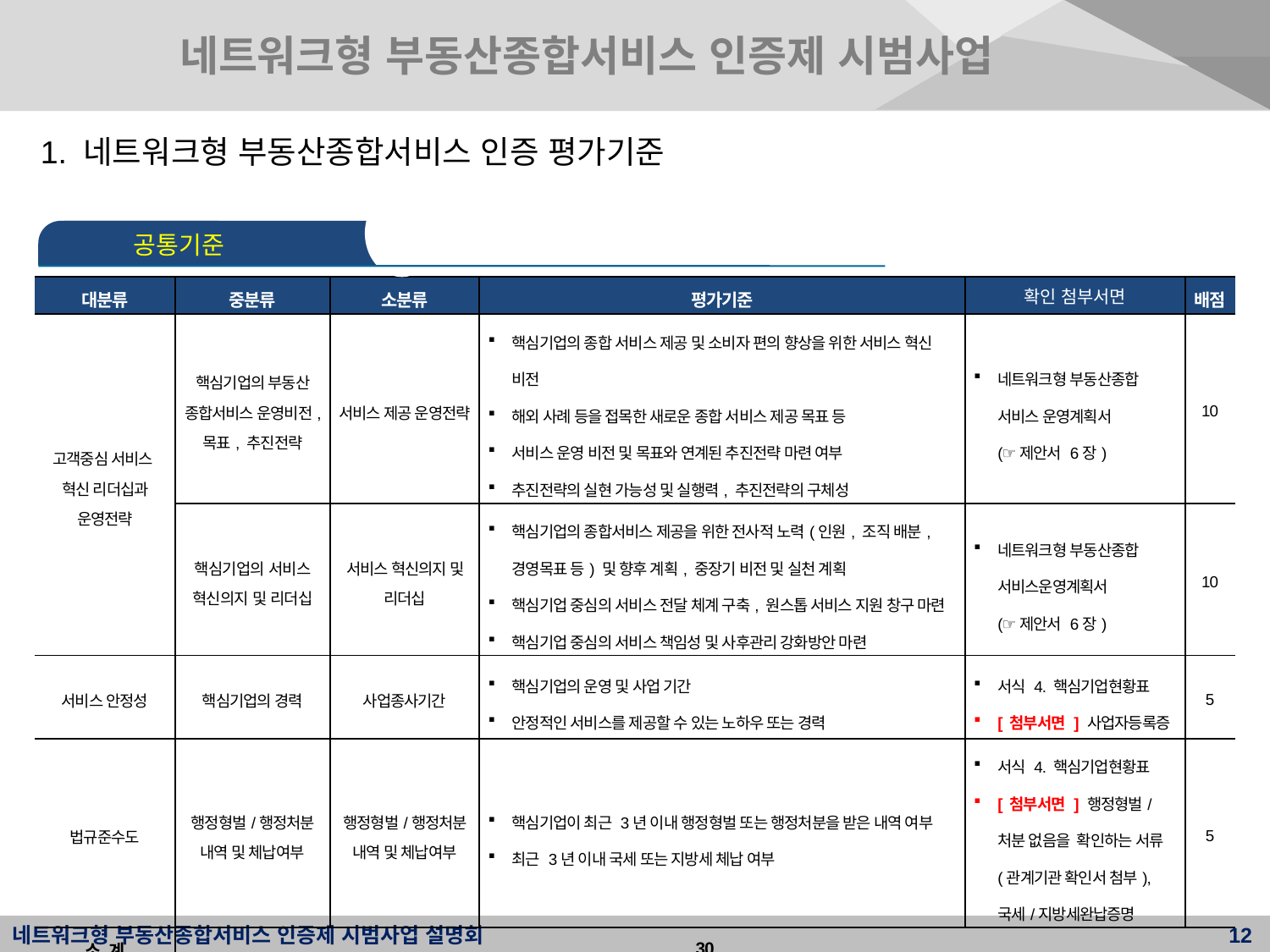

네트워크형 부동산종합서비스 인증제 시범사업
1. 네트워크형 부동산종합서비스 인증 평가기준

공통기준

| 대분류 | 중분류 | 소분류 | 평가기준 | 확인 첨부서면 | 배점 |
| --- | --- | --- | --- | --- | --- |
| 고객중심 서비스 혁신 리더십과 운영전략 | 핵심기업의 부동산 종합서비스 운영비전, 목표, 추진전략 | 서비스 제공 운영전략 | 핵심기업의 종합 서비스 제공 및 소비자 편의 향상을 위한 서비스 혁신 비전 해외 사례 등을 접목한 새로운 종합 서비스 제공 목표 등 서비스 운영 비전 및 목표와 연계된 추진전략 마련 여부 추진전략의 실현 가능성 및 실행력, 추진전략의 구체성 | 네트워크형 부동산종합 서비스 운영계획서 (☞제안서 6장) | 10 |
|  | 핵심기업의 서비스 혁신의지 및 리더십 | 서비스 혁신의지 및 리더십 | 핵심기업의 종합서비스 제공을 위한 전사적 노력(인원, 조직 배분, 경영목표 등) 및 향후 계획, 중장기 비전 및 실천 계획 핵심기업 중심의 서비스 전달 체계 구축, 원스톱 서비스 지원 창구 마련 핵심기업 중심의 서비스 책임성 및 사후관리 강화방안 마련 | 네트워크형 부동산종합 서비스운영계획서 (☞제안서 6장) | 10 |
| 서비스 안정성 | 핵심기업의 경력 | 사업종사기간 | 핵심기업의 운영 및 사업 기간 안정적인 서비스를 제공할 수 있는 노하우 또는 경력 | 서식 4. 핵심기업현황표 [ 첨부서면 ] 사업자등록증 | 5 |
| 법규준수도 | 행정형벌/행정처분 내역 및 체납여부 | 행정형벌/행정처분 내역 및 체납여부 | 핵심기업이 최근 3년 이내 행정형벌 또는 행정처분을 받은 내역 여부 최근 3년 이내 국세 또는 지방세 체납 여부 | 서식 4. 핵심기업현황표 [ 첨부서면 ] 행정형벌/처분 없음을 확인하는 서류 (관계기관 확인서 첨부), 국세/지방세완납증명 | 5 |
| 소 계 | 30 |  |  |  |  |
12